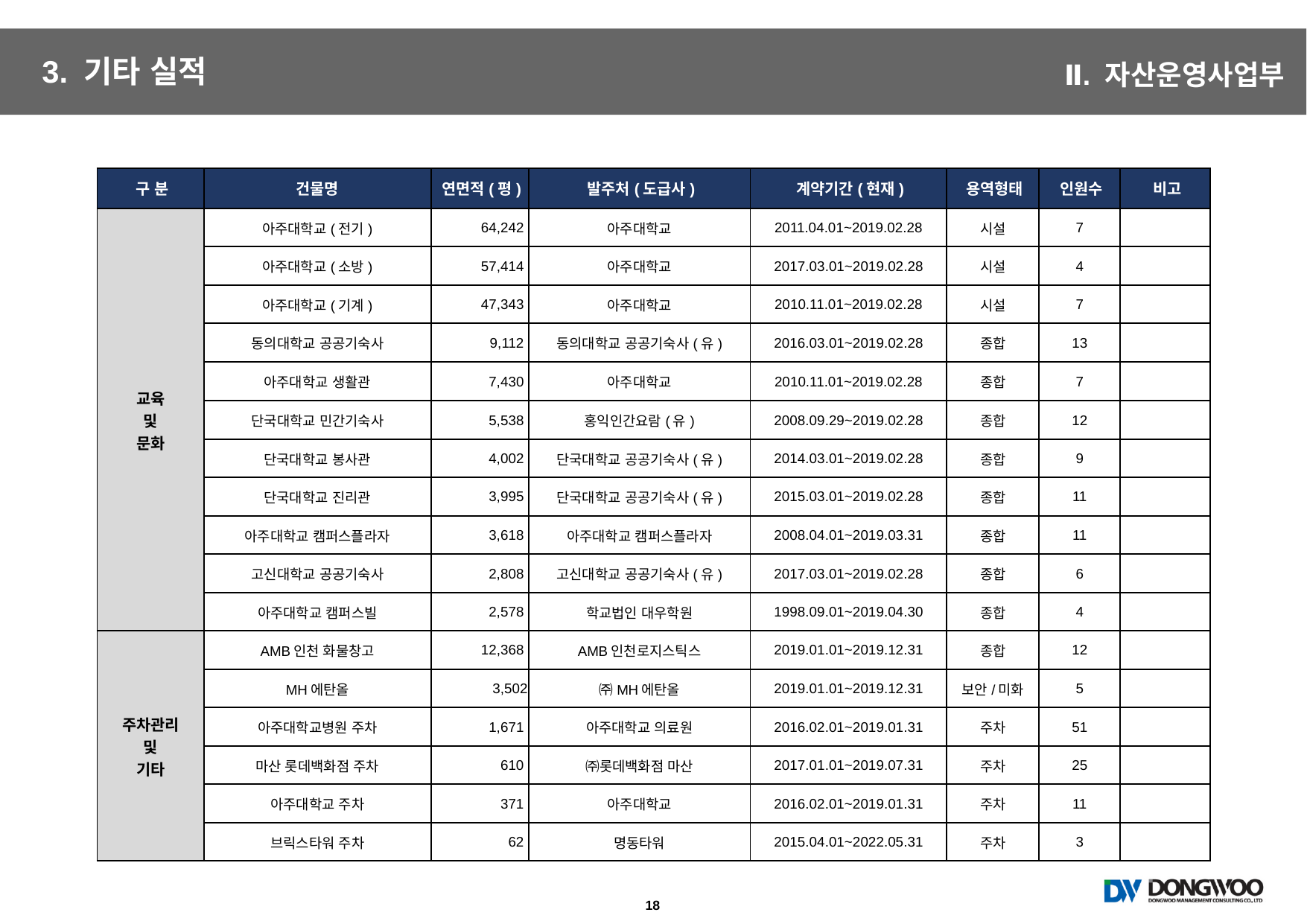

3. 기타 실적
| 구 분 | 건물명 | 연면적(평) | 발주처(도급사) | 계약기간(현재) | 용역형태 | 인원수 | 비고 |
| --- | --- | --- | --- | --- | --- | --- | --- |
| 교육 및 문화 | 아주대학교(전기) | 64,242 | 아주대학교 | 2011.04.01~2019.02.28 | 시설 | 7 |  |
|  | 아주대학교(소방) | 57,414 | 아주대학교 | 2017.03.01~2019.02.28 | 시설 | 4 |  |
|  | 아주대학교(기계) | 47,343 | 아주대학교 | 2010.11.01~2019.02.28 | 시설 | 7 |  |
|  | 동의대학교 공공기숙사 | 9,112 | 동의대학교 공공기숙사(유) | 2016.03.01~2019.02.28 | 종합 | 13 |  |
|  | 아주대학교 생활관 | 7,430 | 아주대학교 | 2010.11.01~2019.02.28 | 종합 | 7 |  |
|  | 단국대학교 민간기숙사 | 5,538 | 홍익인간요람(유) | 2008.09.29~2019.02.28 | 종합 | 12 |  |
|  | 단국대학교 봉사관 | 4,002 | 단국대학교 공공기숙사(유) | 2014.03.01~2019.02.28 | 종합 | 9 |  |
|  | 단국대학교 진리관 | 3,995 | 단국대학교 공공기숙사(유) | 2015.03.01~2019.02.28 | 종합 | 11 |  |
|  | 아주대학교 캠퍼스플라자 | 3,618 | 아주대학교 캠퍼스플라자 | 2008.04.01~2019.03.31 | 종합 | 11 |  |
|  | 고신대학교 공공기숙사 | 2,808 | 고신대학교 공공기숙사(유) | 2017.03.01~2019.02.28 | 종합 | 6 |  |
|  | 아주대학교 캠퍼스빌 | 2,578 | 학교법인 대우학원 | 1998.09.01~2019.04.30 | 종합 | 4 |  |
| 주차관리 및 기타 | AMB인천 화물창고 | 12,368 | AMB인천로지스틱스 | 2019.01.01~2019.12.31 | 종합 | 12 |  |
|  | MH에탄올 | 3,502 | ㈜MH에탄올 | 2019.01.01~2019.12.31 | 보안/미화 | 5 |  |
|  | 아주대학교병원 주차 | 1,671 | 아주대학교 의료원 | 2016.02.01~2019.01.31 | 주차 | 51 |  |
|  | 마산 롯데백화점 주차 | 610 | ㈜롯데백화점 마산 | 2017.01.01~2019.07.31 | 주차 | 25 |  |
|  | 아주대학교 주차 | 371 | 아주대학교 | 2016.02.01~2019.01.31 | 주차 | 11 |  |
|  | 브릭스타워 주차 | 62 | 명동타워 | 2015.04.01~2022.05.31 | 주차 | 3 |  |